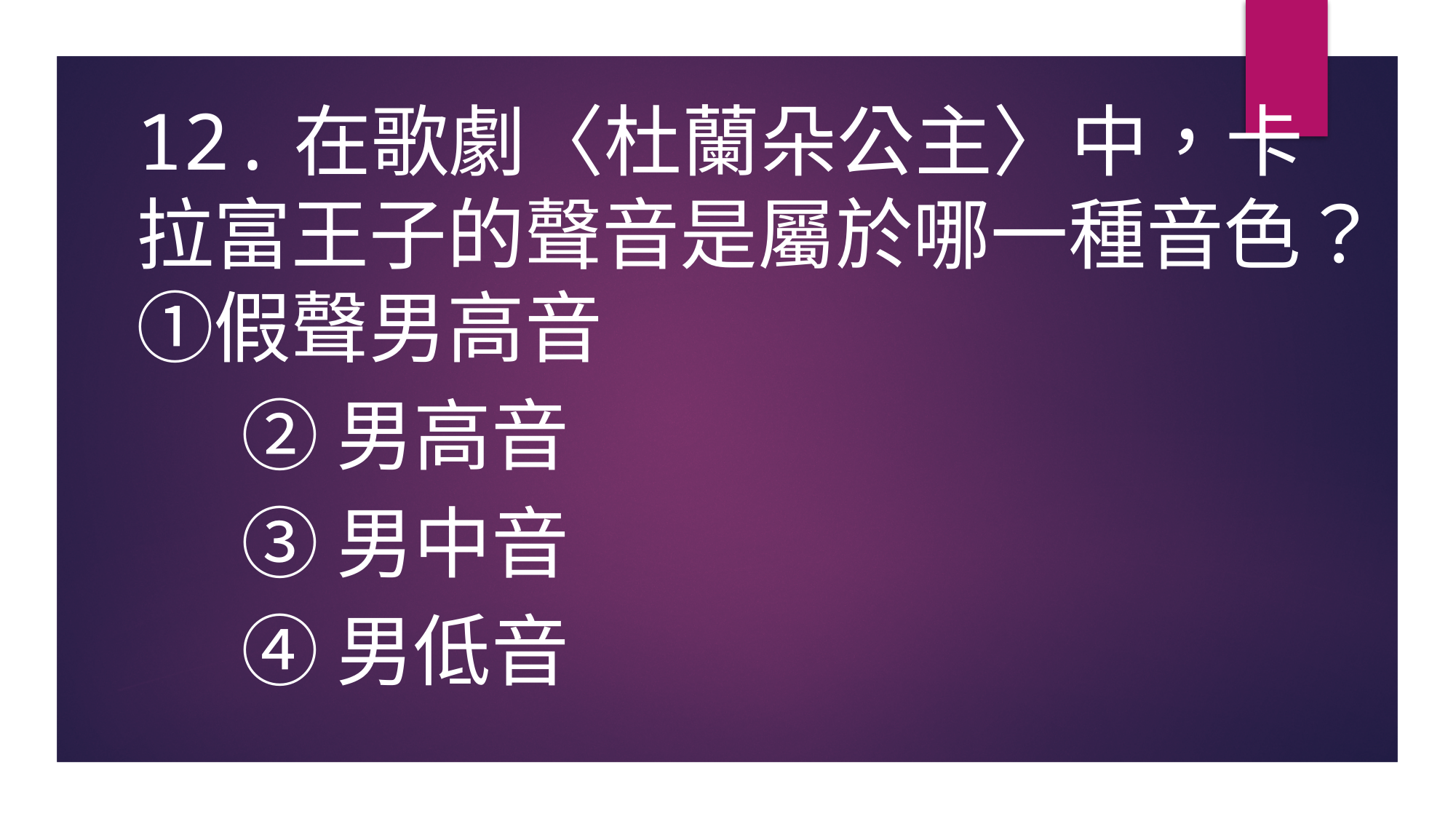

12.在歌劇〈杜蘭朵公主〉中，卡拉富王子的聲音是屬於哪一種音色？①假聲男高音
      ②男高音
      ③男中音
      ④男低音